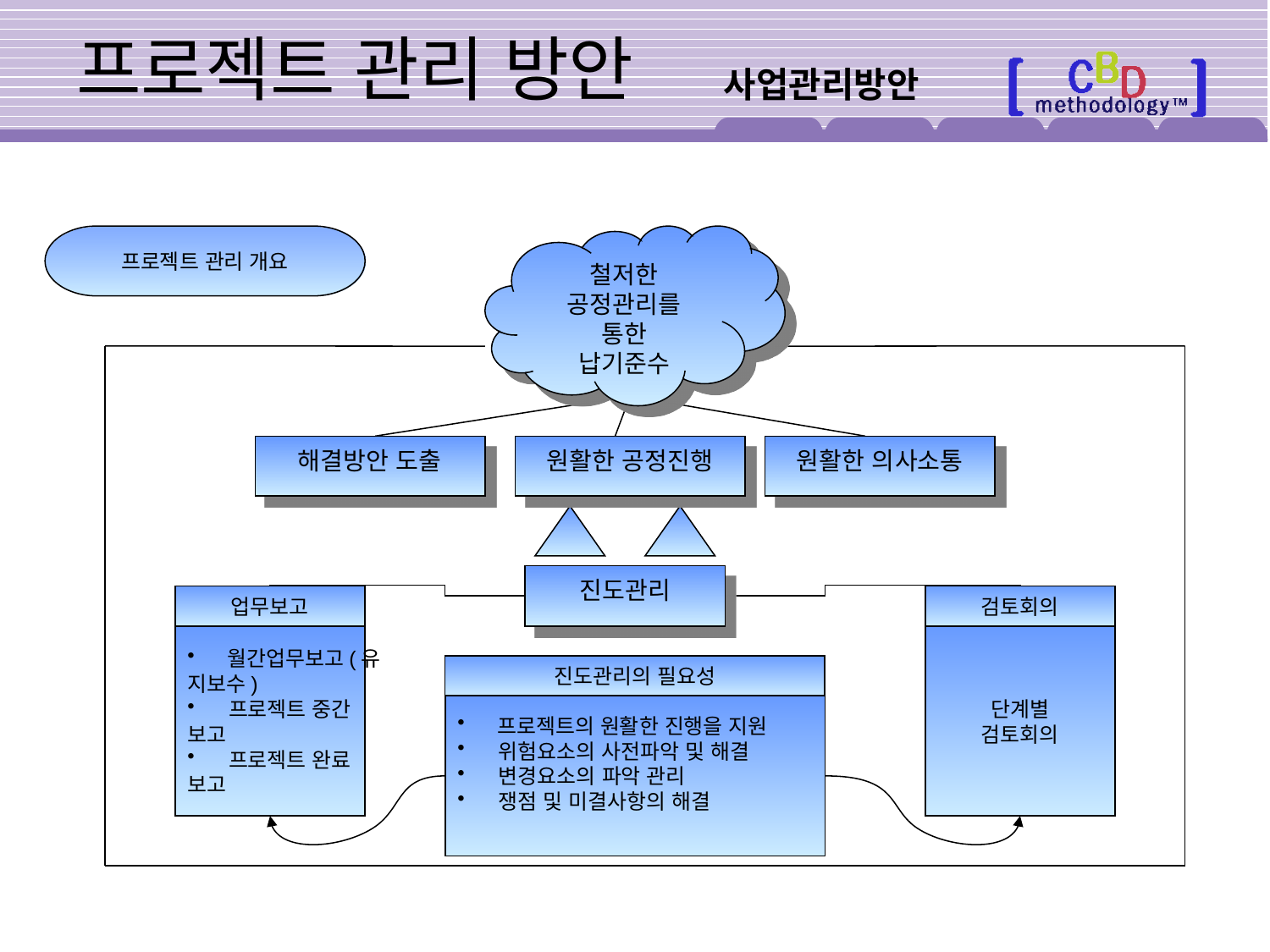

# 프로젝트 관리 방안
사업관리방안
프로젝트 관리 개요
철저한
공정관리를
통한
납기준수
해결방안 도출
원활한 공정진행
원활한 의사소통

진도관리
진도관리
업무보고
검토회의

 월간업무보고(유
지보수)
 프로젝트 중간
보고
 프로젝트 완료
보고

단계별
검토회의
진도관리의 필요성
 프로젝트의 원활한 진행을 지원
 위험요소의 사전파악 및 해결
 변경요소의 파악 관리
 쟁점 및 미결사항의 해결